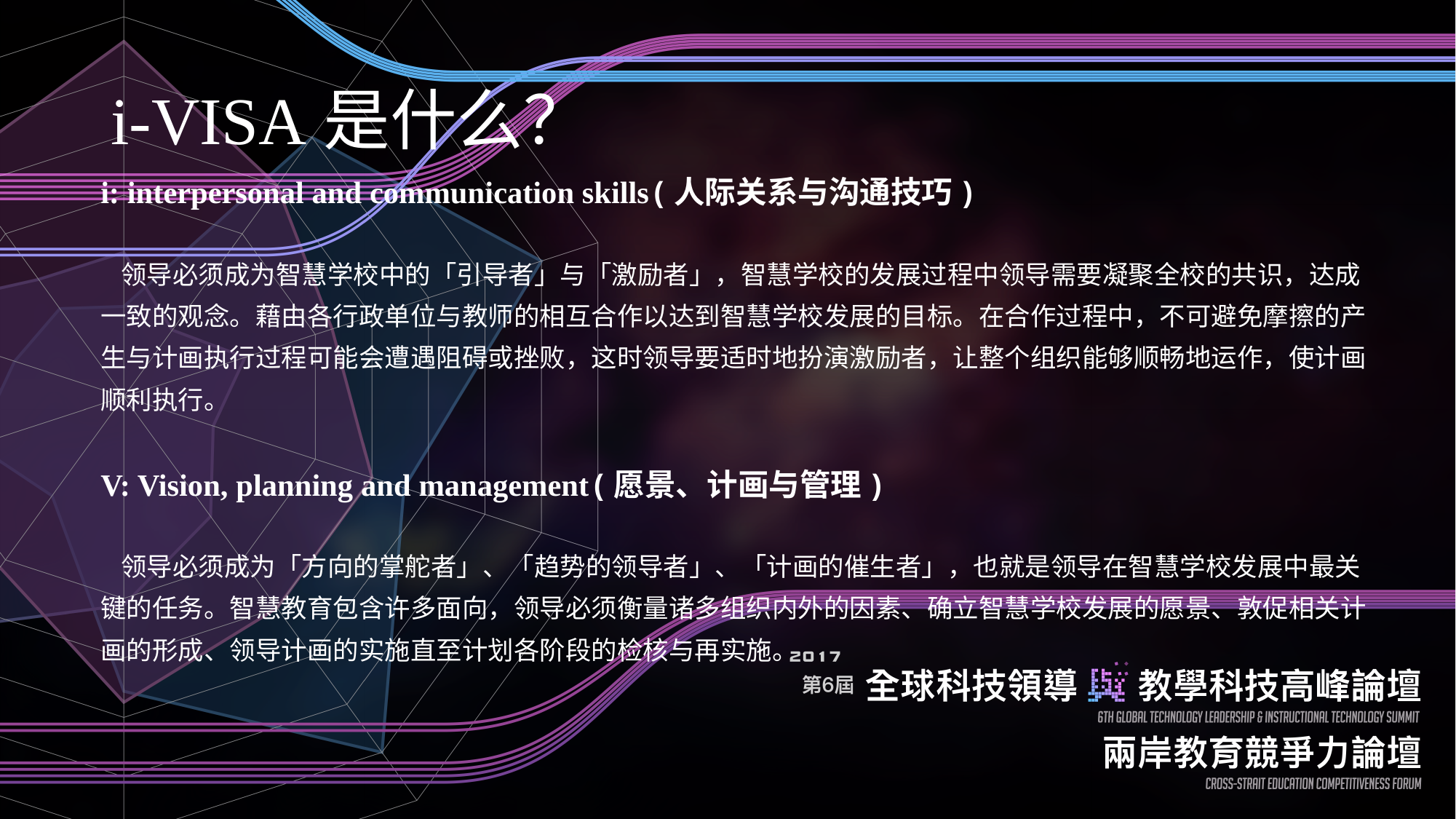

# i-VISA是什么？
i: interpersonal and communication skills(人际关系与沟通技巧)
　
    领导必须成为智慧学校中的「引导者」与「激励者」，智慧学校的发展过程中领导需要凝聚全校的共识，达成一致的观念。藉由各行政单位与教师的相互合作以达到智慧学校发展的目标。在合作过程中，不可避免摩擦的产生与计画执行过程可能会遭遇阻碍或挫败，这时领导要适时地扮演激励者，让整个组织能够顺畅地运作，使计画顺利执行。　
　
V: Vision, planning and management(愿景、计画与管理)
　
    领导必须成为「方向的掌舵者」、「趋势的领导者」、「计画的催生者」，也就是领导在智慧学校发展中最关键的任务。智慧教育包含许多面向，领导必须衡量诸多组织内外的因素、确立智慧学校发展的愿景、敦促相关计画的形成、领导计画的实施直至计划各阶段的检核与再实施。